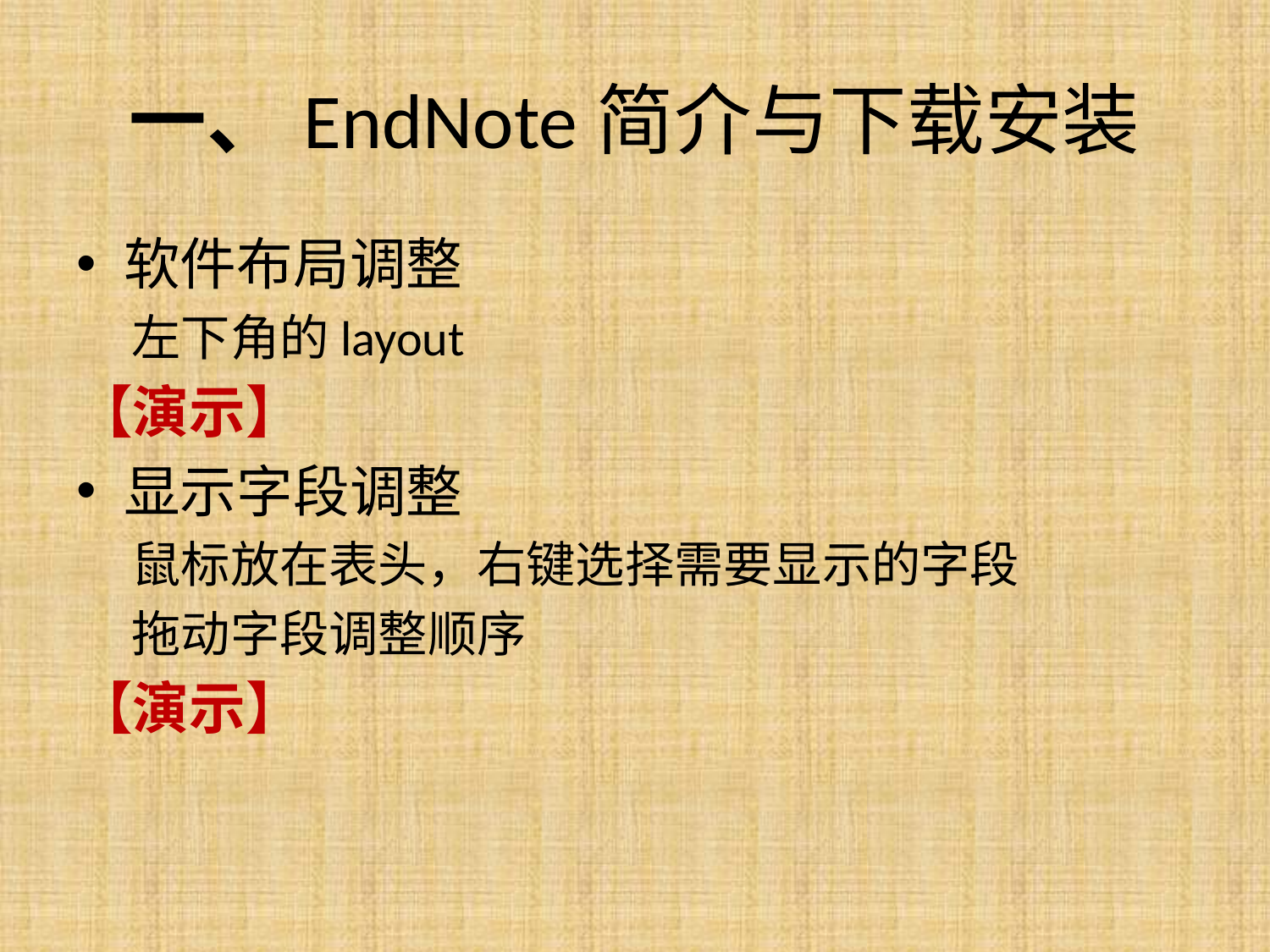

# 一、EndNote简介与下载安装
软件布局调整
左下角的layout
【演示】
显示字段调整
鼠标放在表头，右键选择需要显示的字段
拖动字段调整顺序
【演示】